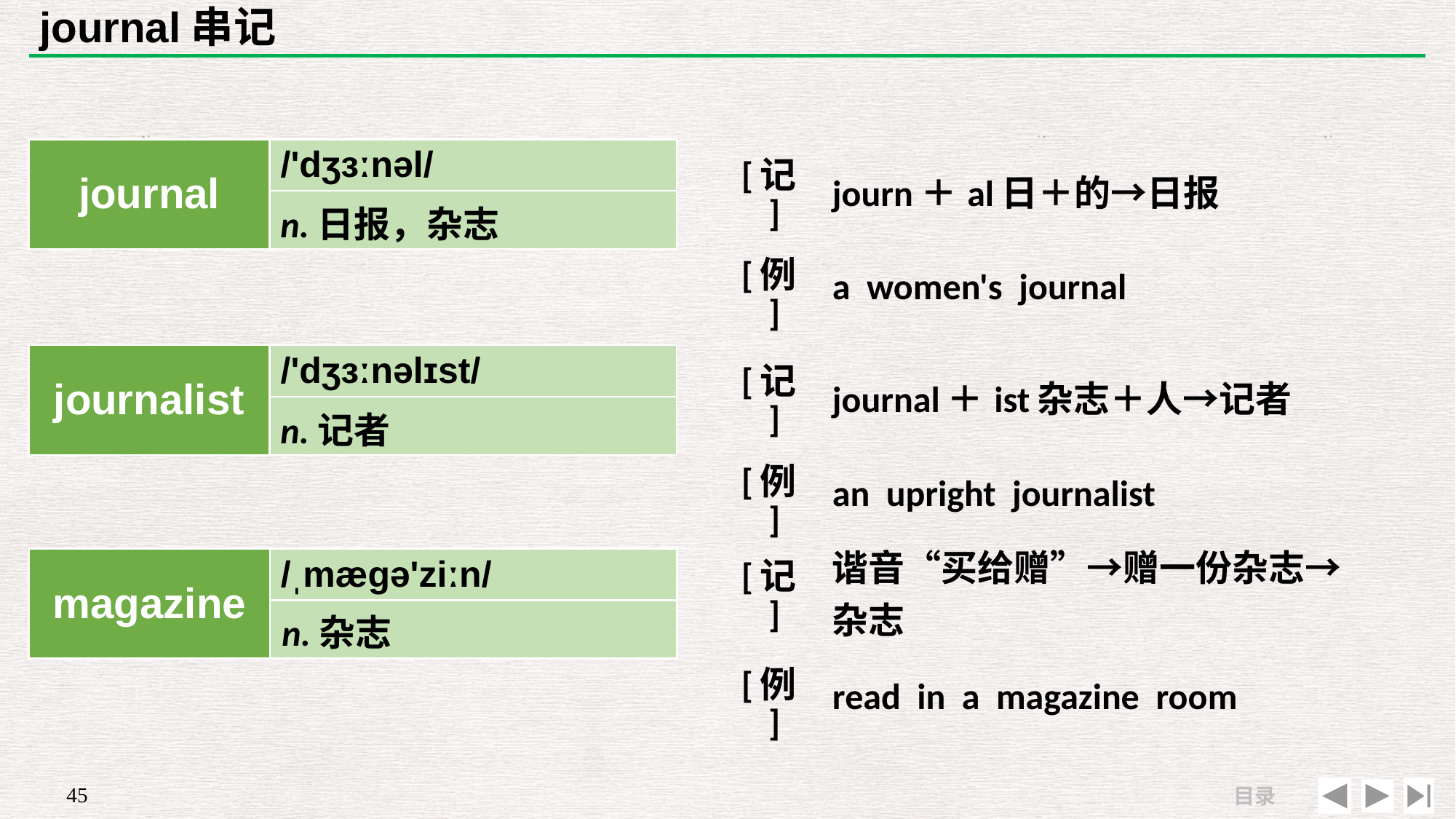

# journal串记

| journal | /'dʒɜːnəl/ |
| --- | --- |
|  |  |
| [记] | journ＋al日＋的→日报 |
| --- | --- |
| [例] | a women's journal |
n.日报，杂志
| journalist | /'dʒɜːnəlɪst/ |
| --- | --- |
|  |  |
| [记] | journal＋ist杂志＋人→记者 |
| --- | --- |
| [例] | an upright journalist |
n.记者
| [记] | 谐音“买给赠”→赠一份杂志→杂志 |
| --- | --- |
| [例] | read in a magazine room |
| magazine | /ˌmæɡə'ziːn/ |
| --- | --- |
|  |  |
n.杂志